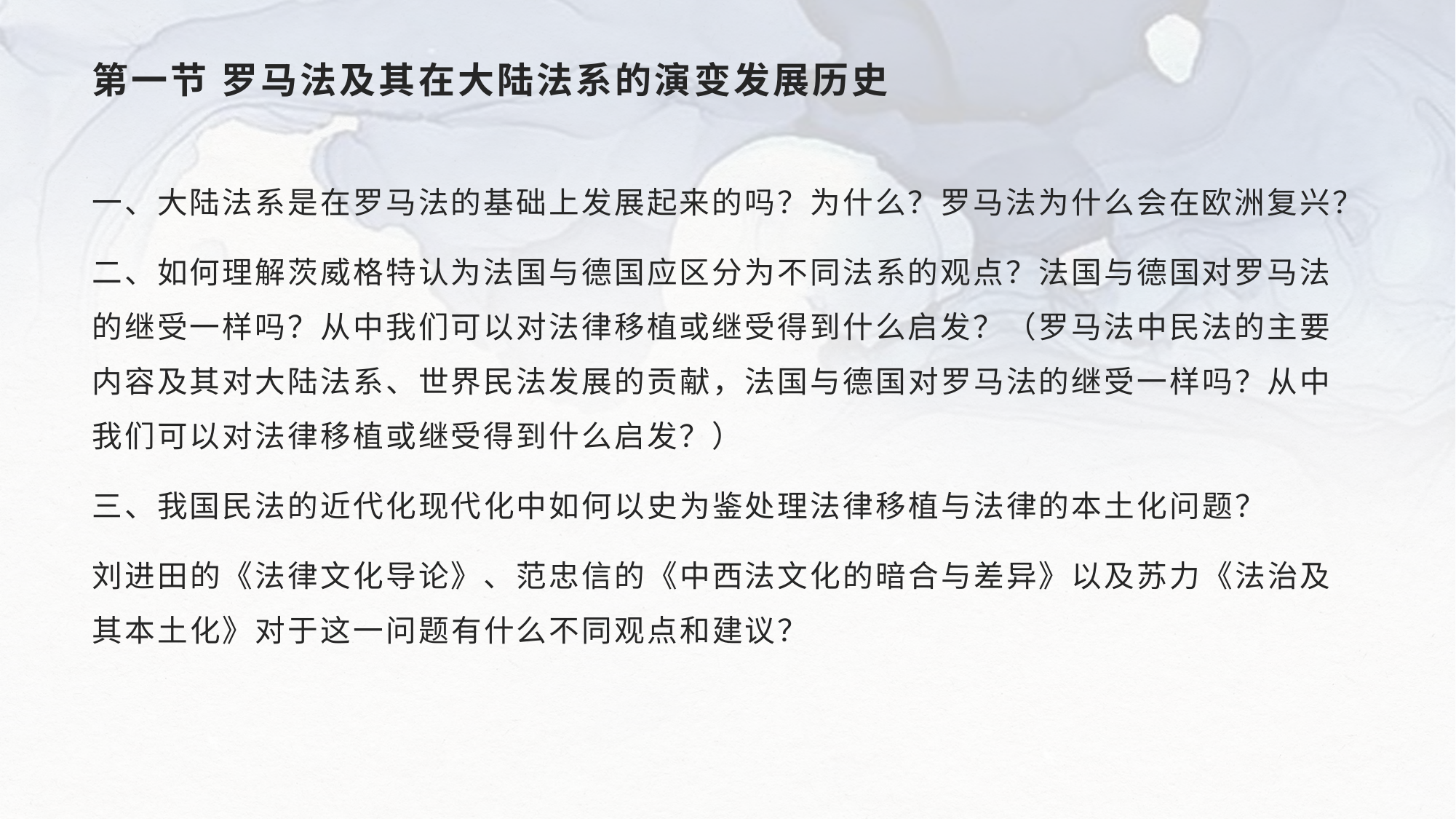

# 第一节 罗马法及其在大陆法系的演变发展历史

一、大陆法系是在罗马法的基础上发展起来的吗？为什么？罗马法为什么会在欧洲复兴？
二、如何理解茨威格特认为法国与德国应区分为不同法系的观点？法国与德国对罗马法的继受一样吗？从中我们可以对法律移植或继受得到什么启发？（罗马法中民法的主要内容及其对大陆法系、世界民法发展的贡献，法国与德国对罗马法的继受一样吗？从中我们可以对法律移植或继受得到什么启发？）
三、我国民法的近代化现代化中如何以史为鉴处理法律移植与法律的本土化问题？
刘进田的《法律文化导论》、范忠信的《中西法文化的暗合与差异》以及苏力《法治及其本土化》对于这一问题有什么不同观点和建议？